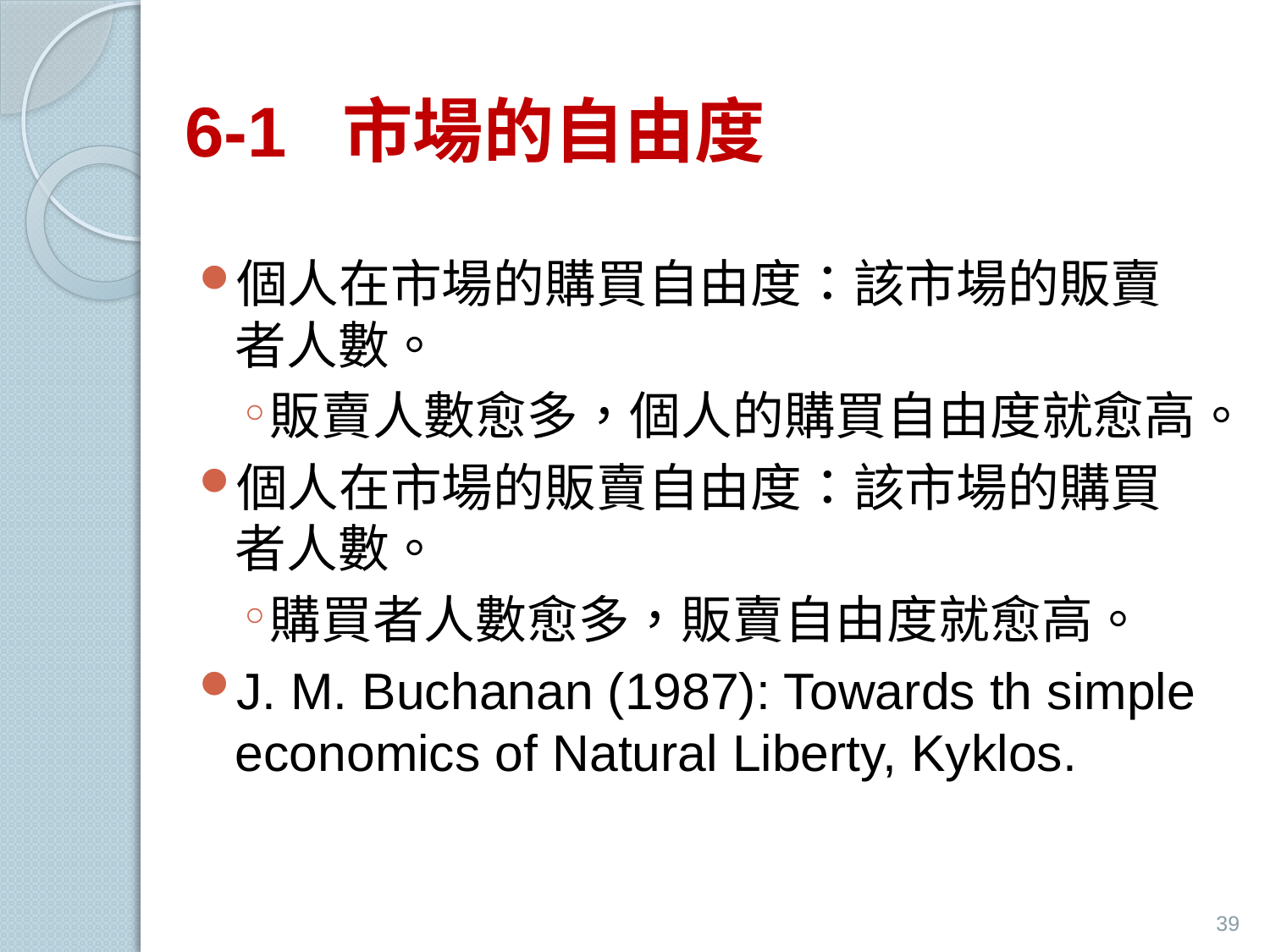

# 6-1  市場的自由度
個人在市場的購買自由度：該市場的販賣者人數。
販賣人數愈多，個人的購買自由度就愈高。
個人在市場的販賣自由度：該市場的購買者人數。
購買者人數愈多，販賣自由度就愈高。
J. M. Buchanan (1987): Towards th simple economics of Natural Liberty, Kyklos.
39